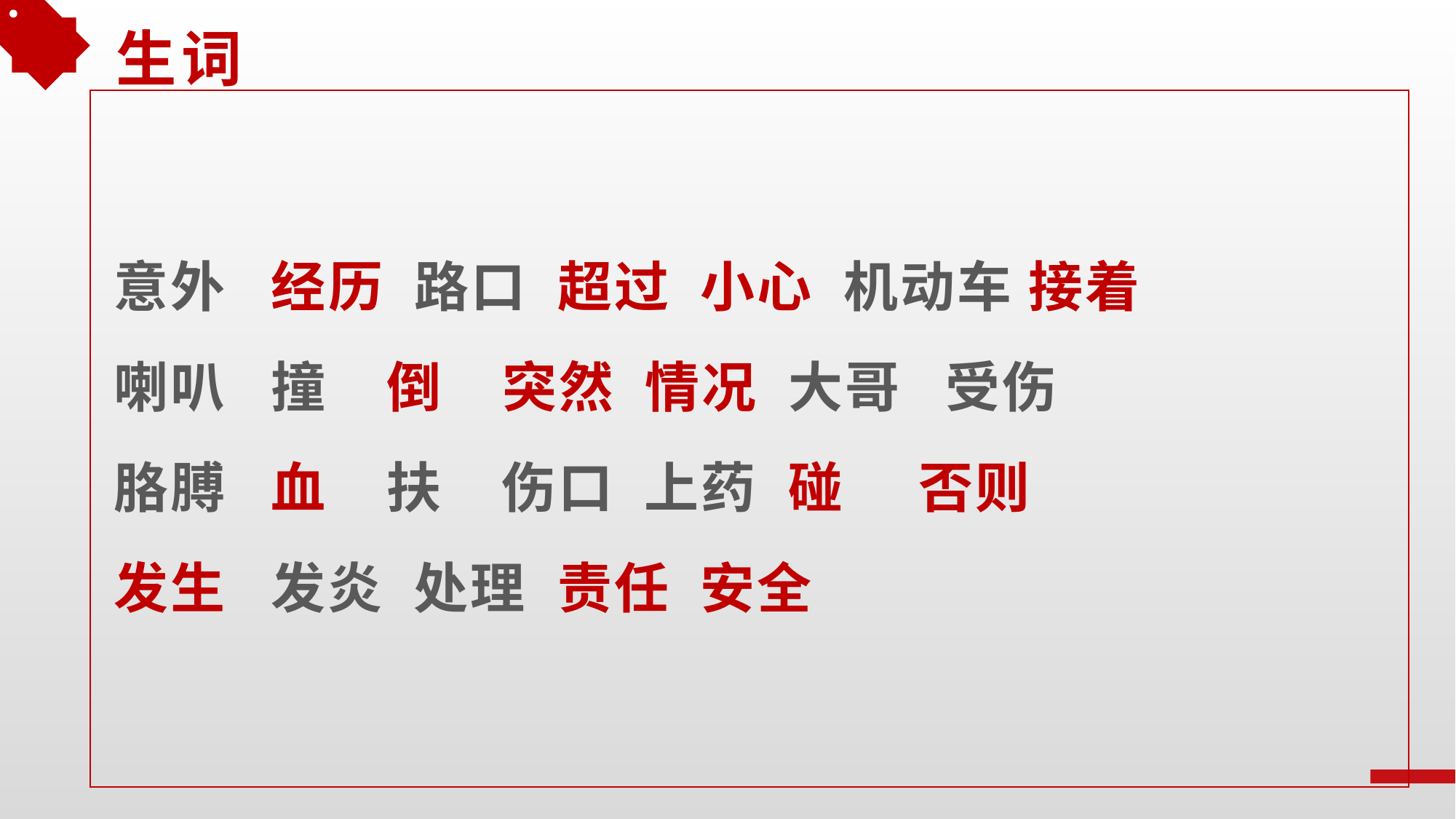

生词

意外   经历  路口  超过  小心  机动车 接着
喇叭   撞    倒    突然  情况  大哥   受伤
胳膊   血    扶    伤口  上药  碰     否则
发生   发炎  处理  责任  安全